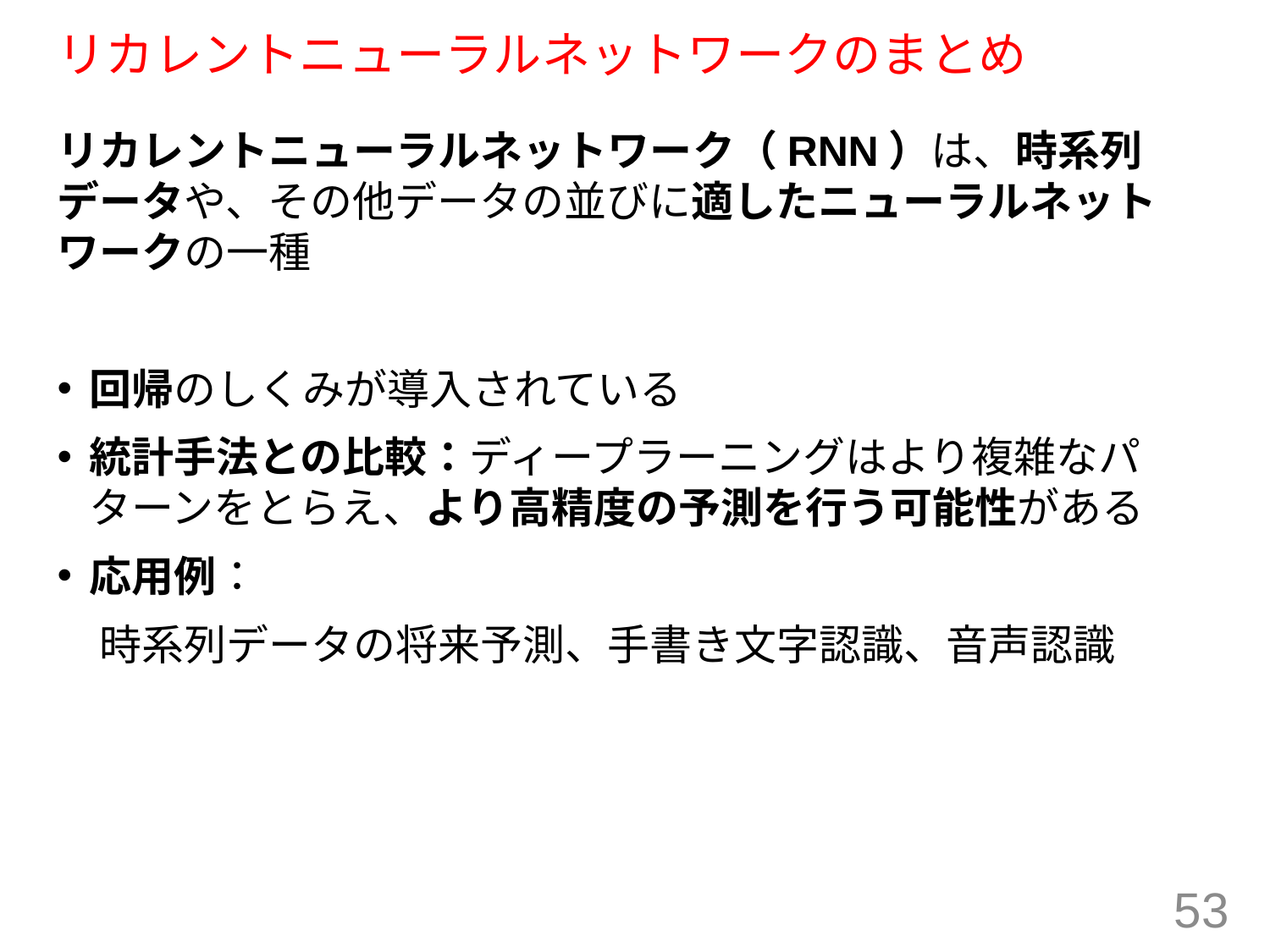

# リカレントニューラルネットワークのまとめ
リカレントニューラルネットワーク（RNN）は、時系列データや、その他データの並びに適したニューラルネットワークの一種

回帰のしくみが導入されている
統計手法との比較：ディープラーニングはより複雑なパターンをとらえ、より高精度の予測を行う可能性がある
応用例：
　時系列データの将来予測、手書き文字認識、音声認識
53